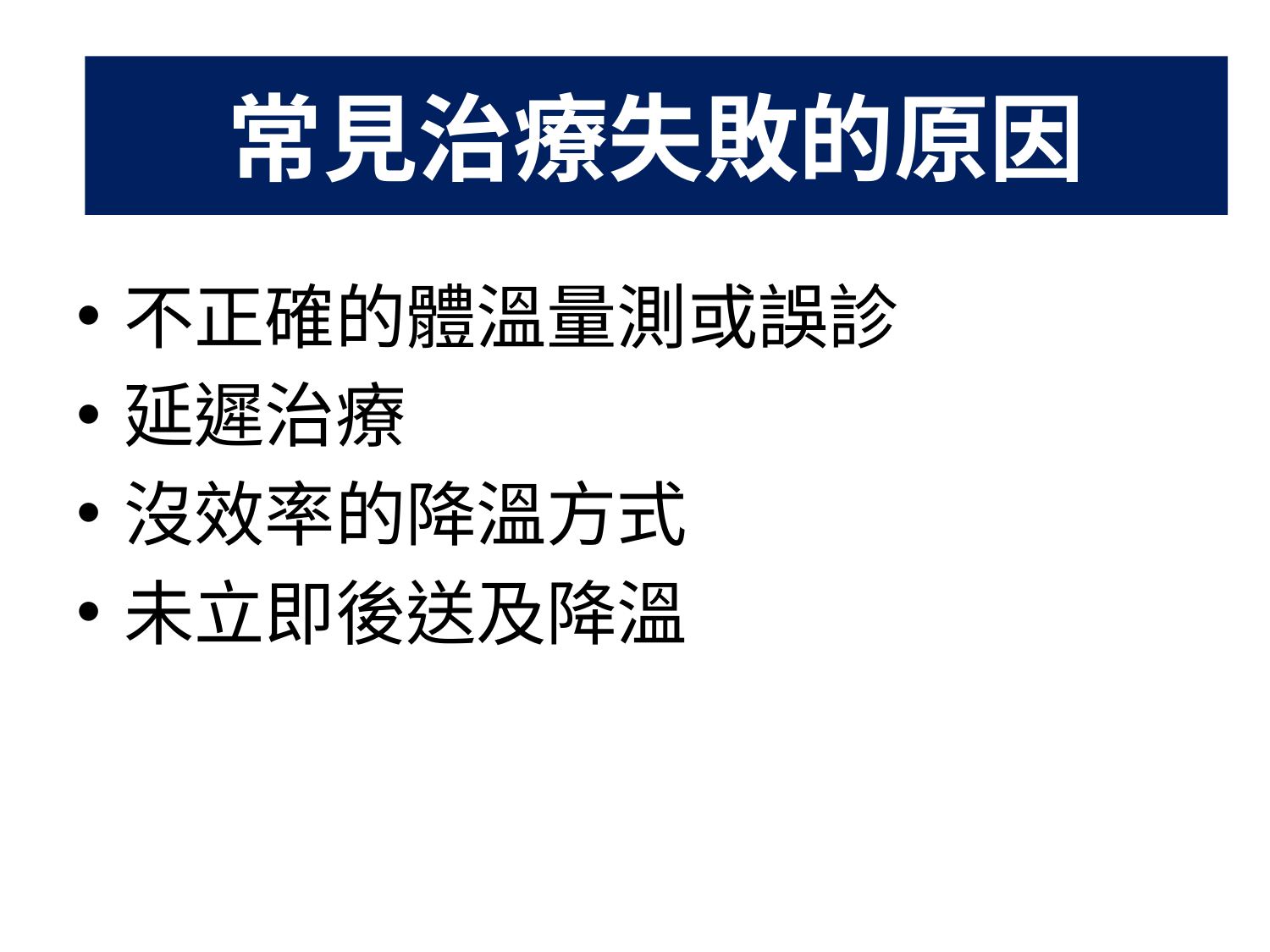

常見治療失敗的原因
不正確的體溫量測或誤診
延遲治療
沒效率的降溫方式
未立即後送及降溫